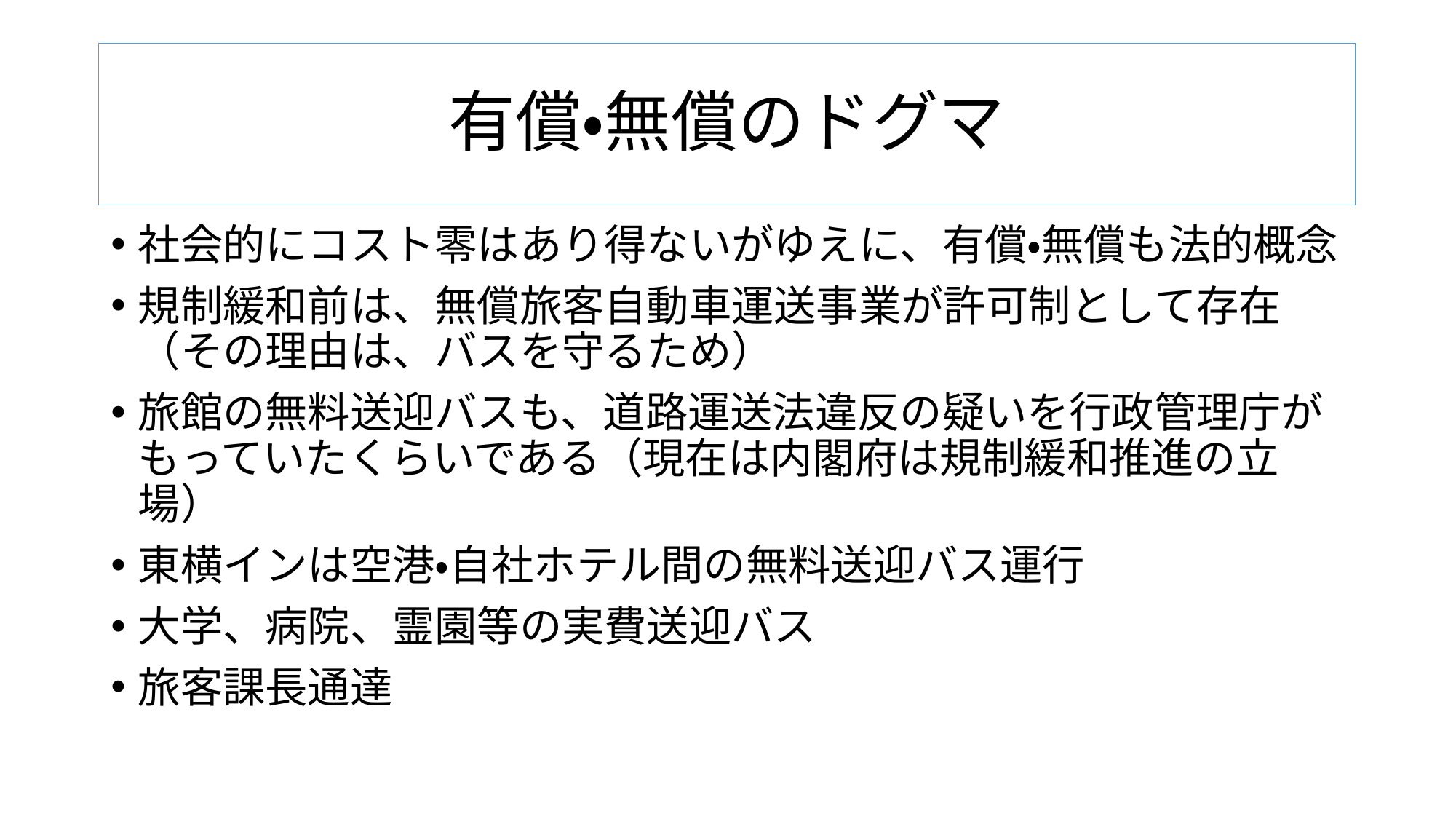

# 有償・無償のドグマ
社会的にコスト零はあり得ないがゆえに、有償・無償も法的概念
規制緩和前は、無償旅客自動車運送事業が許可制として存在（その理由は、バスを守るため）
旅館の無料送迎バスも、道路運送法違反の疑いを行政管理庁がもっていたくらいである（現在は内閣府は規制緩和推進の立場）
東横インは空港・自社ホテル間の無料送迎バス運行
大学、病院、霊園等の実費送迎バス
旅客課長通達